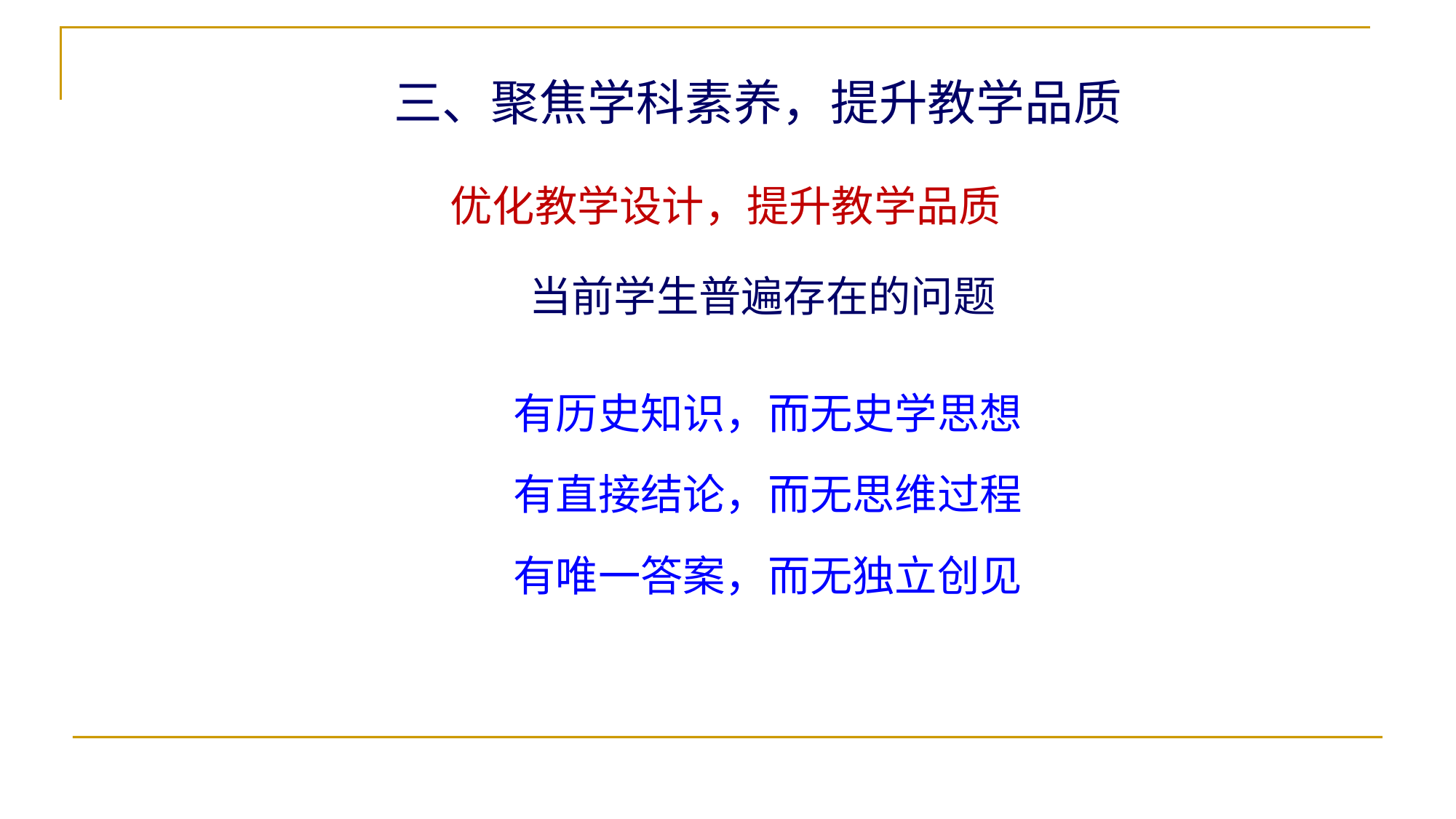

三、聚焦学科素养，提升教学品质
     优化教学设计，提升教学品质
当前学生普遍存在的问题
有历史知识，而无史学思想
有直接结论，而无思维过程
有唯一答案，而无独立创见